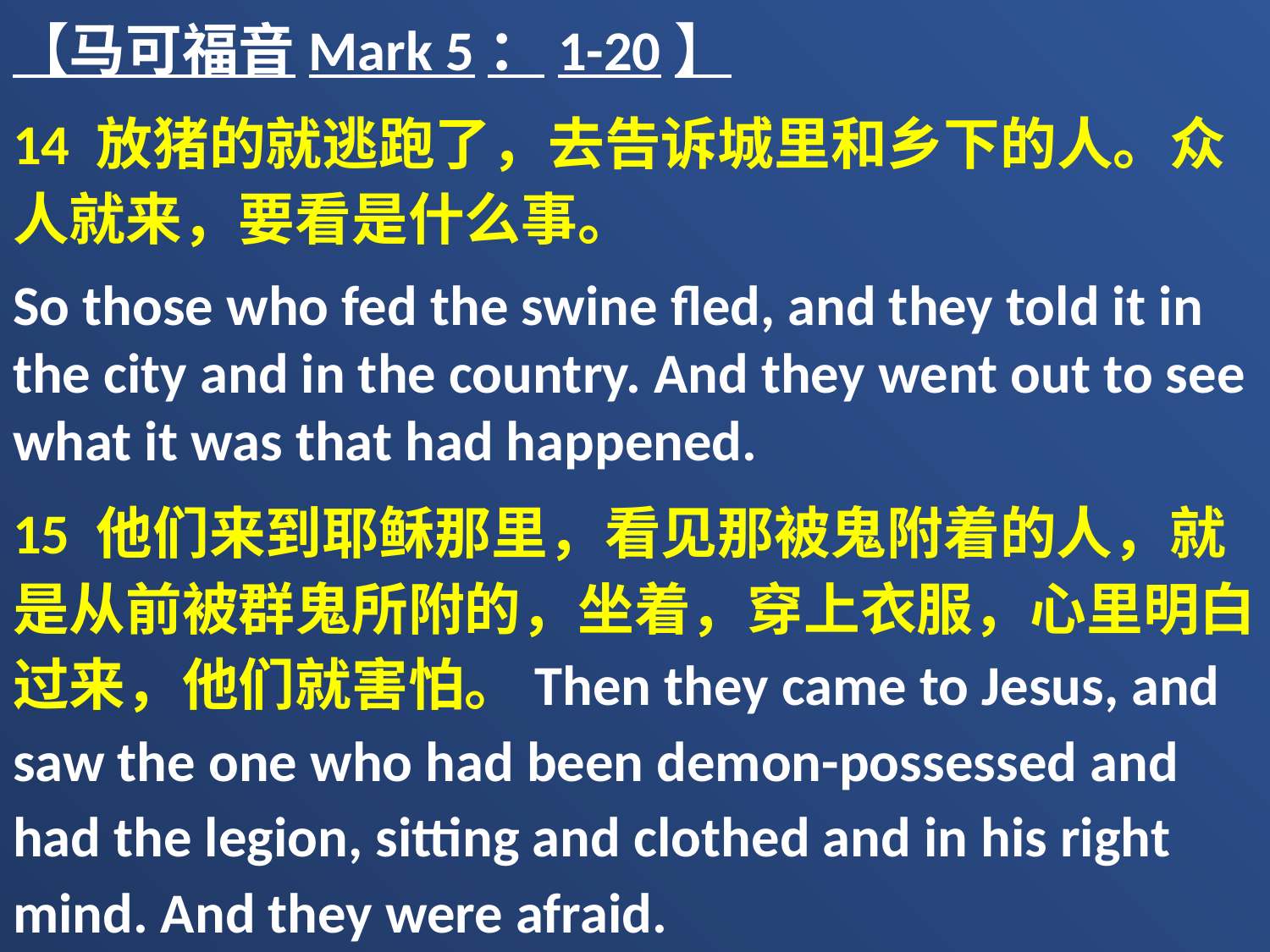

【马可福音Mark 5：1-20】
14 放猪的就逃跑了，去告诉城里和乡下的人。众人就来，要看是什么事。
So those who fed the swine fled, and they told it in the city and in the country. And they went out to see what it was that had happened.
15 他们来到耶稣那里，看见那被鬼附着的人，就是从前被群鬼所附的，坐着，穿上衣服，心里明白过来，他们就害怕。Then they came to Jesus, and saw the one who had been demon-possessed and had the legion, sitting and clothed and in his right mind. And they were afraid.